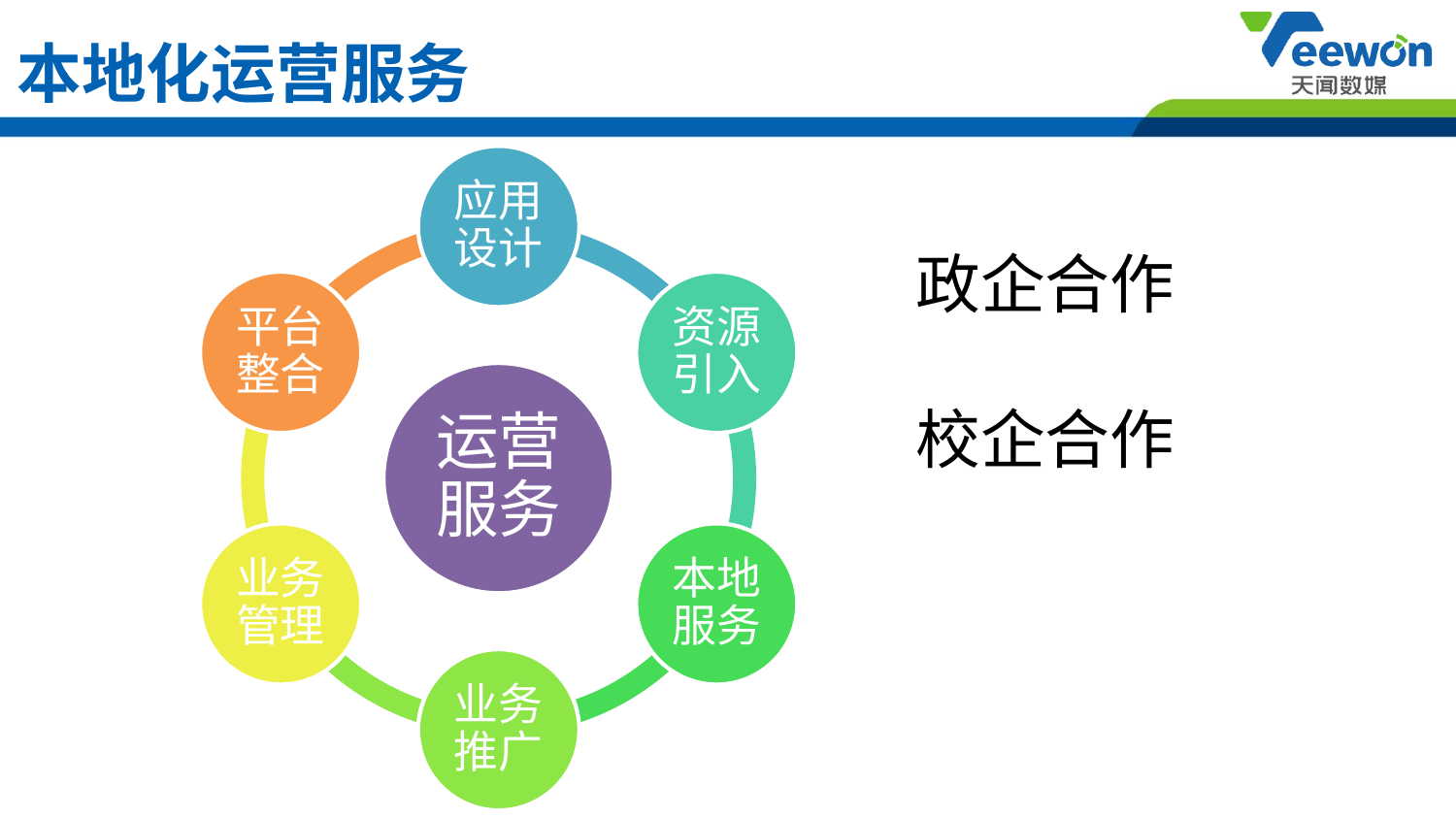

# 本地化运营服务
运营服务
应用设计
资源引入
本地服务
业务推广
业务管理
平台整合
政企合作

校企合作